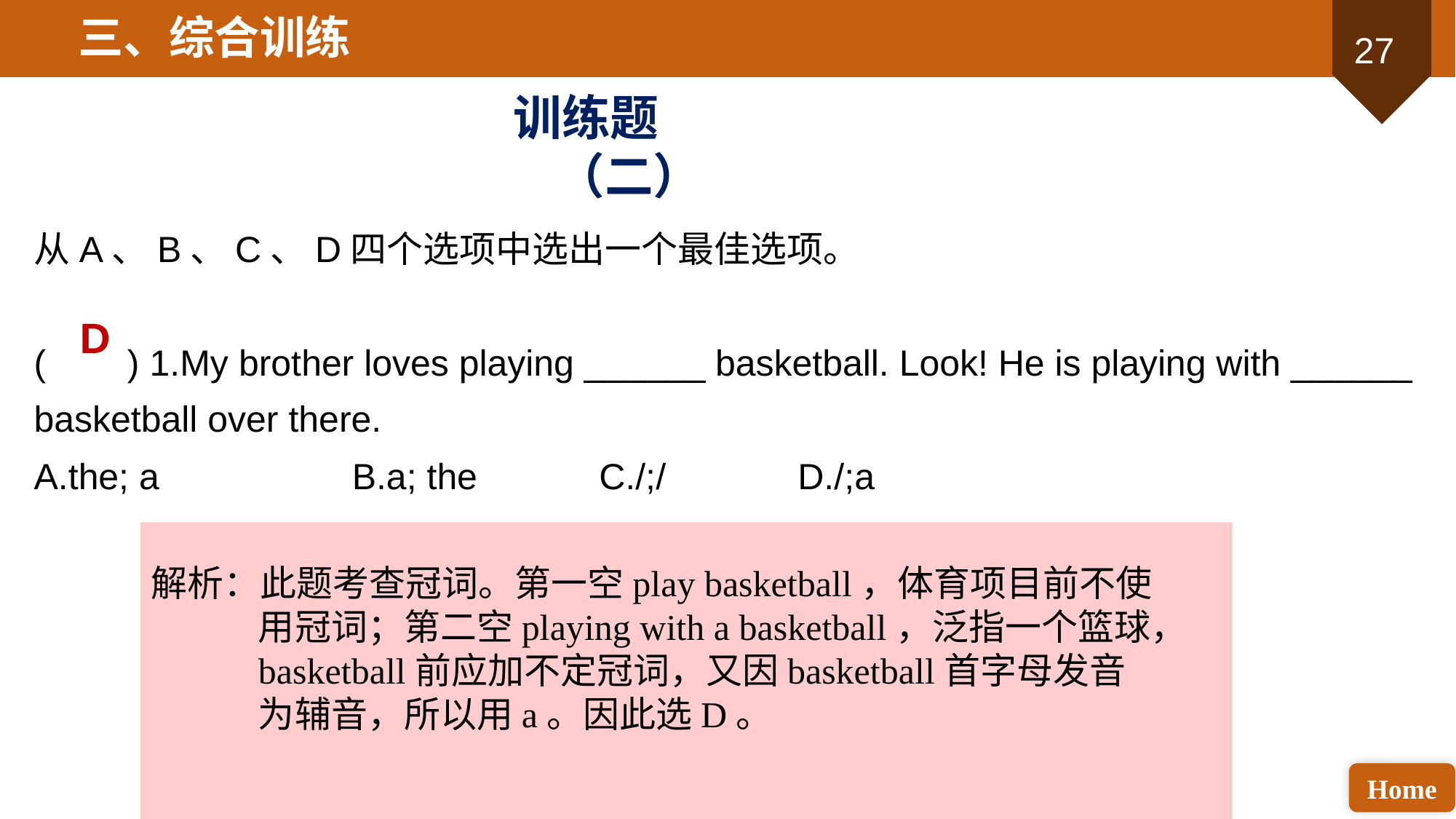

三、综合训练
训练题（二）
从A、B、C、D四个选项中选出一个最佳选项。

(        ) 1.My brother loves playing ______ basketball. Look! He is playing with ______ basketball over there.
A.the; a                   B.a; the            C./;/             D./;a
D

解析：此题考查冠词。第一空play basketball，体育项目前不使用冠词；第二空playing with a basketball，泛指一个篮球，basketball前应加不定冠词，又因basketball首字母发音为辅音，所以用a。因此选D。